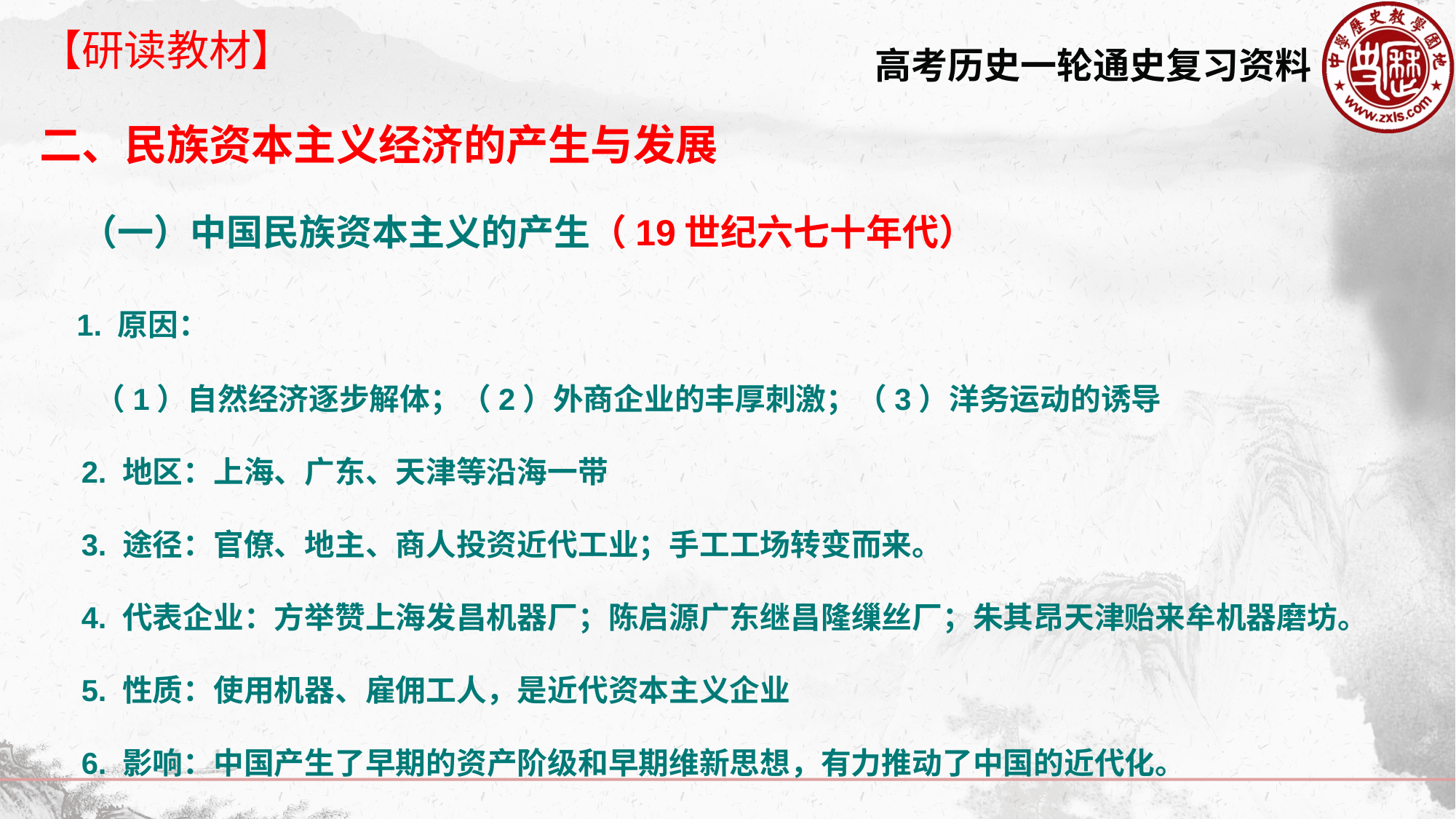

【研读教材】
二、民族资本主义经济的产生与发展
    （一）中国民族资本主义的产生（19世纪六七十年代）
    1. 原因：
       （1）自然经济逐步解体；（2）外商企业的丰厚刺激；（3）洋务运动的诱导
     2. 地区：上海、广东、天津等沿海一带
     3. 途径：官僚、地主、商人投资近代工业；手工工场转变而来。
     4. 代表企业：方举赞上海发昌机器厂；陈启源广东继昌隆缫丝厂；朱其昂天津贻来牟机器磨坊。
     5. 性质：使用机器、雇佣工人，是近代资本主义企业
     6. 影响：中国产生了早期的资产阶级和早期维新思想，有力推动了中国的近代化。